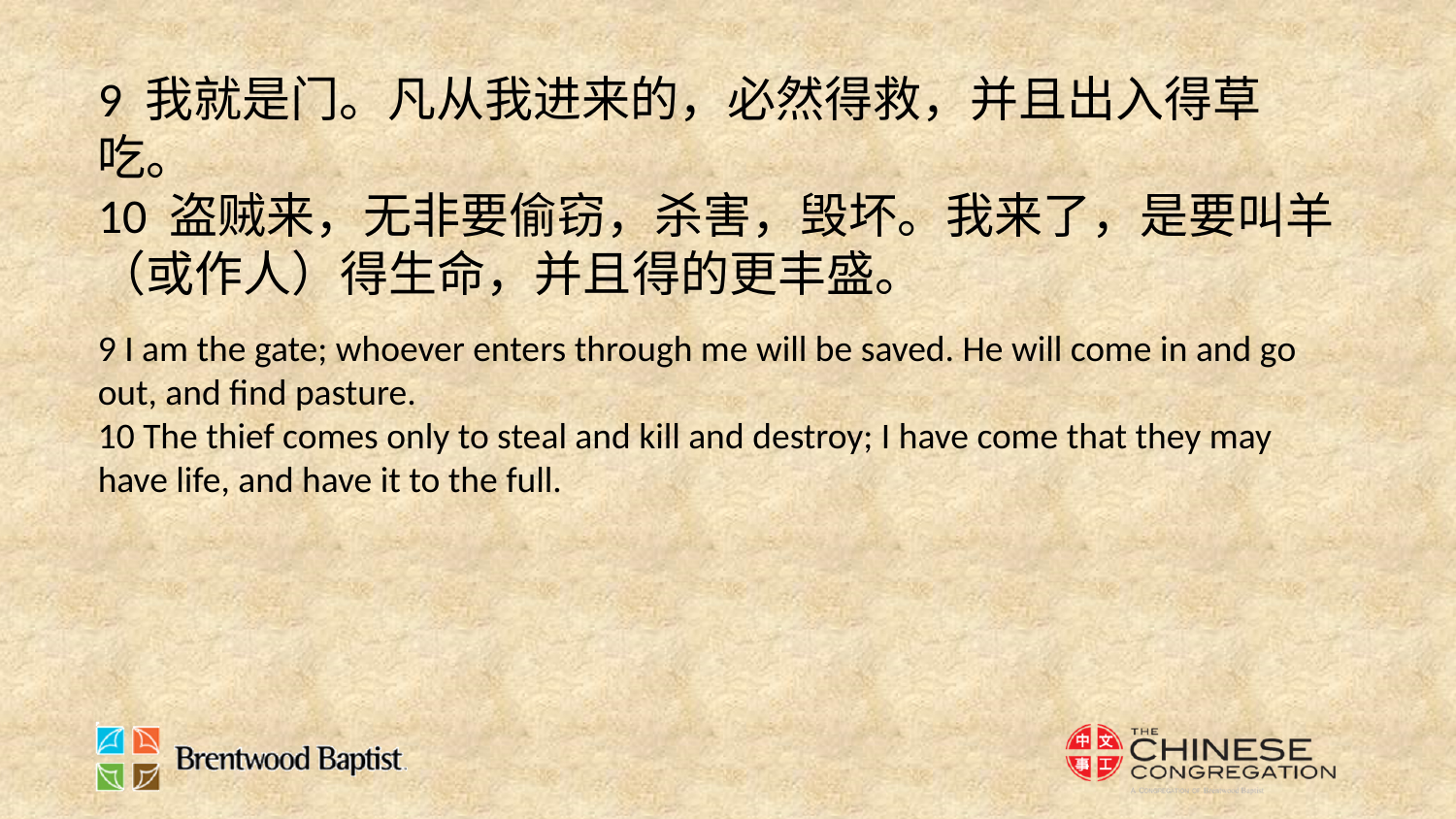

9 我就是门。凡从我进来的，必然得救，并且出入得草吃。
10 盗贼来，无非要偷窃，杀害，毁坏。我来了，是要叫羊（或作人）得生命，并且得的更丰盛。

9 I am the gate; whoever enters through me will be saved. He will come in and go out, and find pasture.
10 The thief comes only to steal and kill and destroy; I have come that they may have life, and have it to the full.